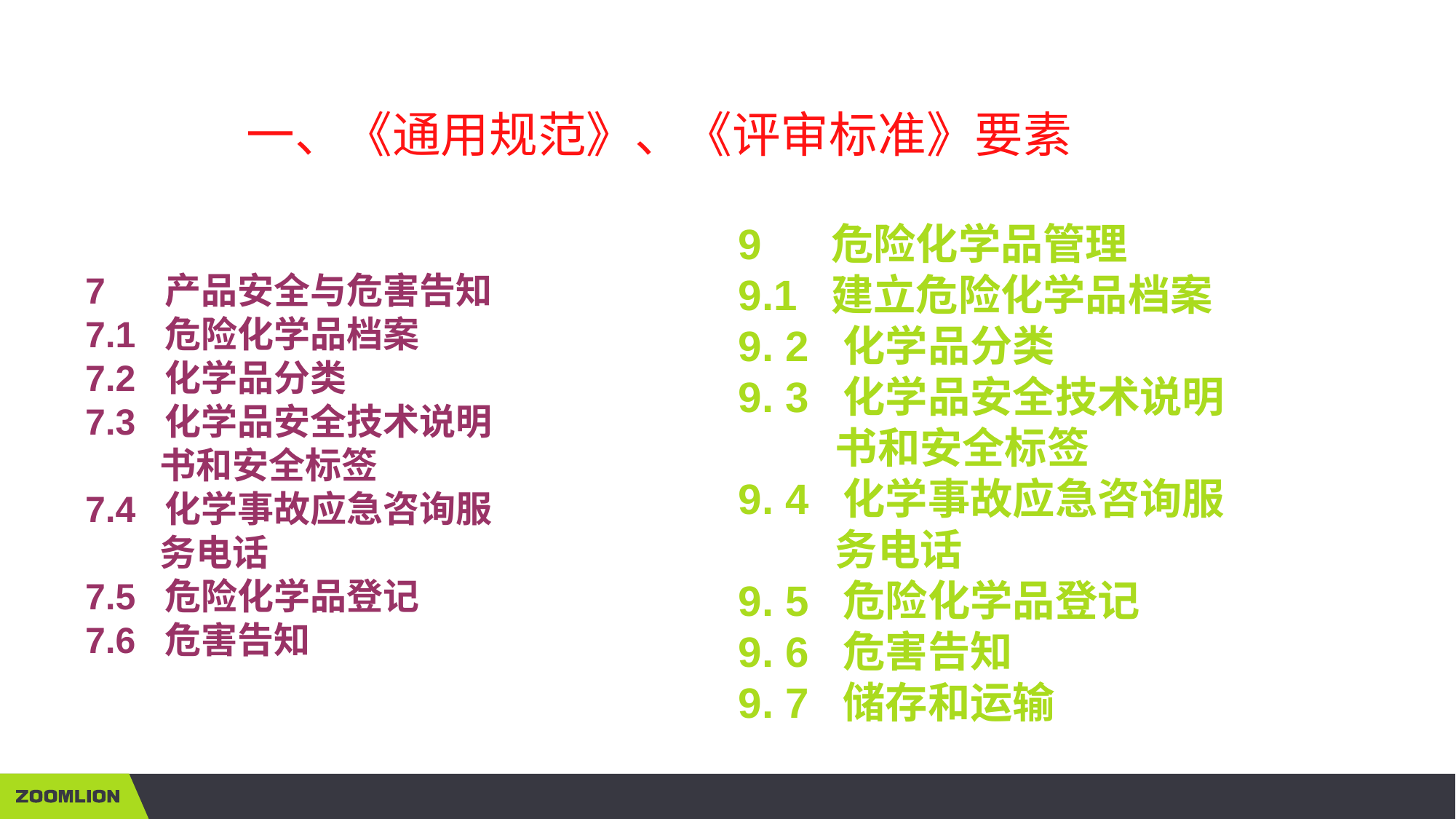

一、《通用规范》、《评审标准》要素
9     危险化学品管理
9.1  建立危险化学品档案
9. 2  化学品分类
9. 3  化学品安全技术说明
         书和安全标签
9. 4  化学事故应急咨询服
         务电话
9. 5  危险化学品登记
9. 6  危害告知
9. 7  储存和运输
7     产品安全与危害告知
7.1  危险化学品档案
7.2  化学品分类
7.3  化学品安全技术说明
        书和安全标签
7.4  化学事故应急咨询服
        务电话
7.5  危险化学品登记
7.6  危害告知